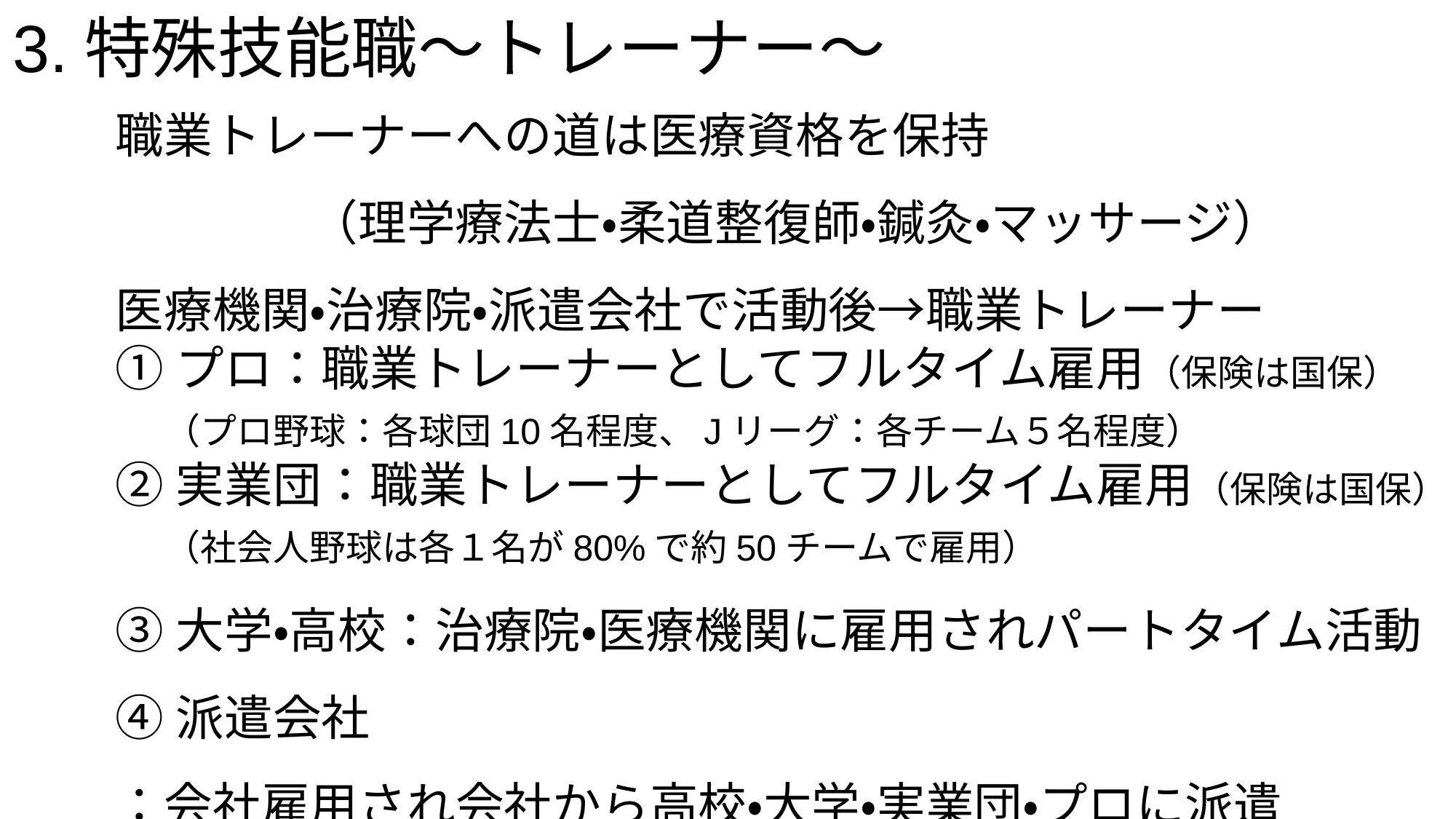

# 3.特殊技能職〜トレーナー〜
職業トレーナーへの道は医療資格を保持
　　　　（理学療法士・柔道整復師・鍼灸・マッサージ）
医療機関・治療院・派遣会社で活動後→職業トレーナー
①プロ：職業トレーナーとしてフルタイム雇用（保険は国保）
　（プロ野球：各球団10名程度、Jリーグ：各チーム５名程度）
②実業団：職業トレーナーとしてフルタイム雇用（保険は国保）
　（社会人野球は各１名が80%で約50チームで雇用）
③大学・高校：治療院・医療機関に雇用されパートタイム活動
④派遣会社
：会社雇用され会社から高校・大学・実業団・プロに派遣